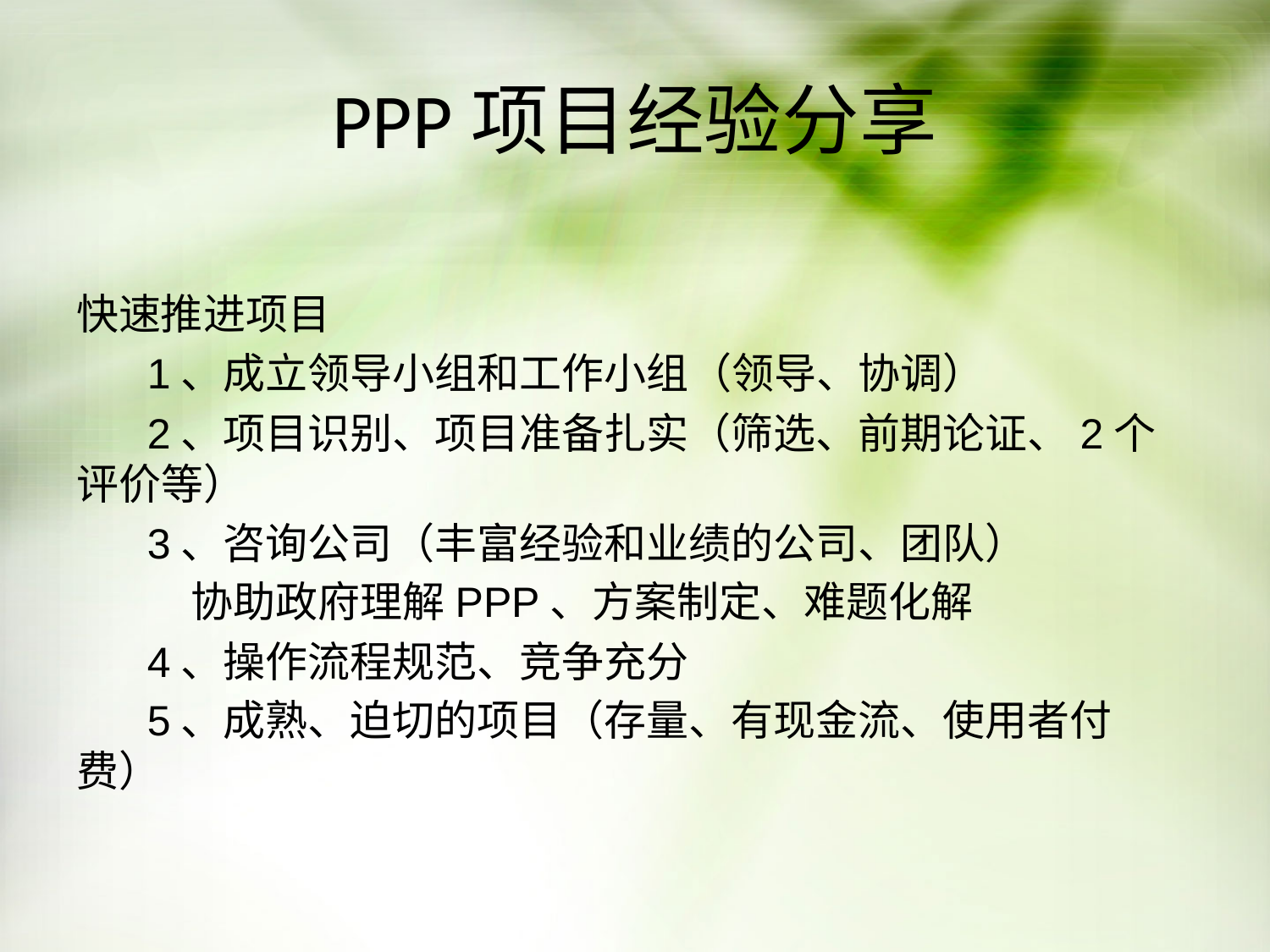

# PPP项目经验分享

快速推进项目
      1、成立领导小组和工作小组（领导、协调）
      2、项目识别、项目准备扎实（筛选、前期论证、2个评价等）
      3、咨询公司（丰富经验和业绩的公司、团队）
           协助政府理解PPP、方案制定、难题化解
      4、操作流程规范、竞争充分
      5、成熟、迫切的项目（存量、有现金流、使用者付费）